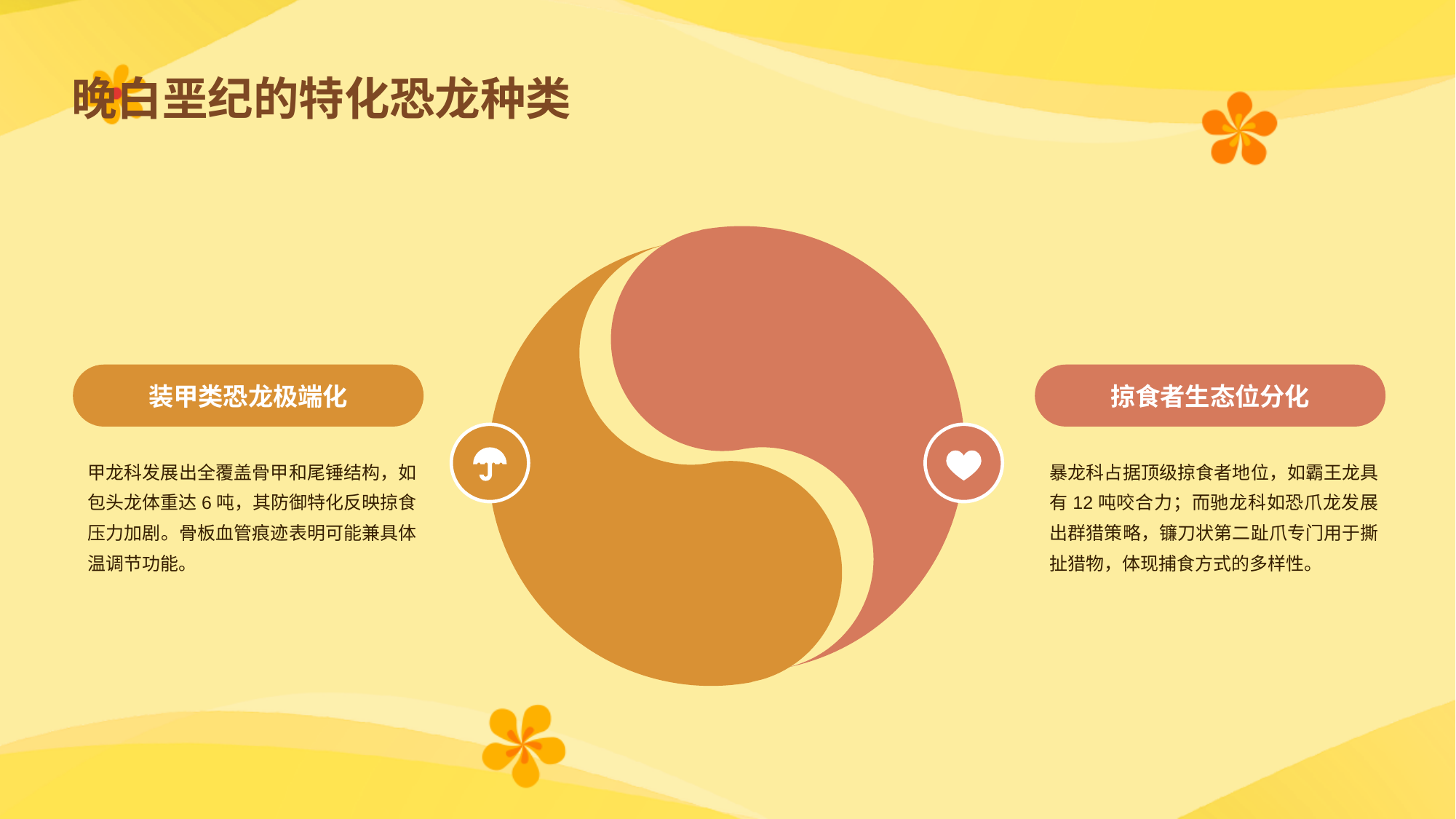

晚白垩纪的特化恐龙种类

装甲类恐龙极端化
掠食者生态位分化

甲龙科发展出全覆盖骨甲和尾锤结构，如包头龙体重达6吨，其防御特化反映掠食压力加剧。骨板血管痕迹表明可能兼具体温调节功能。
暴龙科占据顶级掠食者地位，如霸王龙具有12吨咬合力；而驰龙科如恐爪龙发展出群猎策略，镰刀状第二趾爪专门用于撕扯猎物，体现捕食方式的多样性。